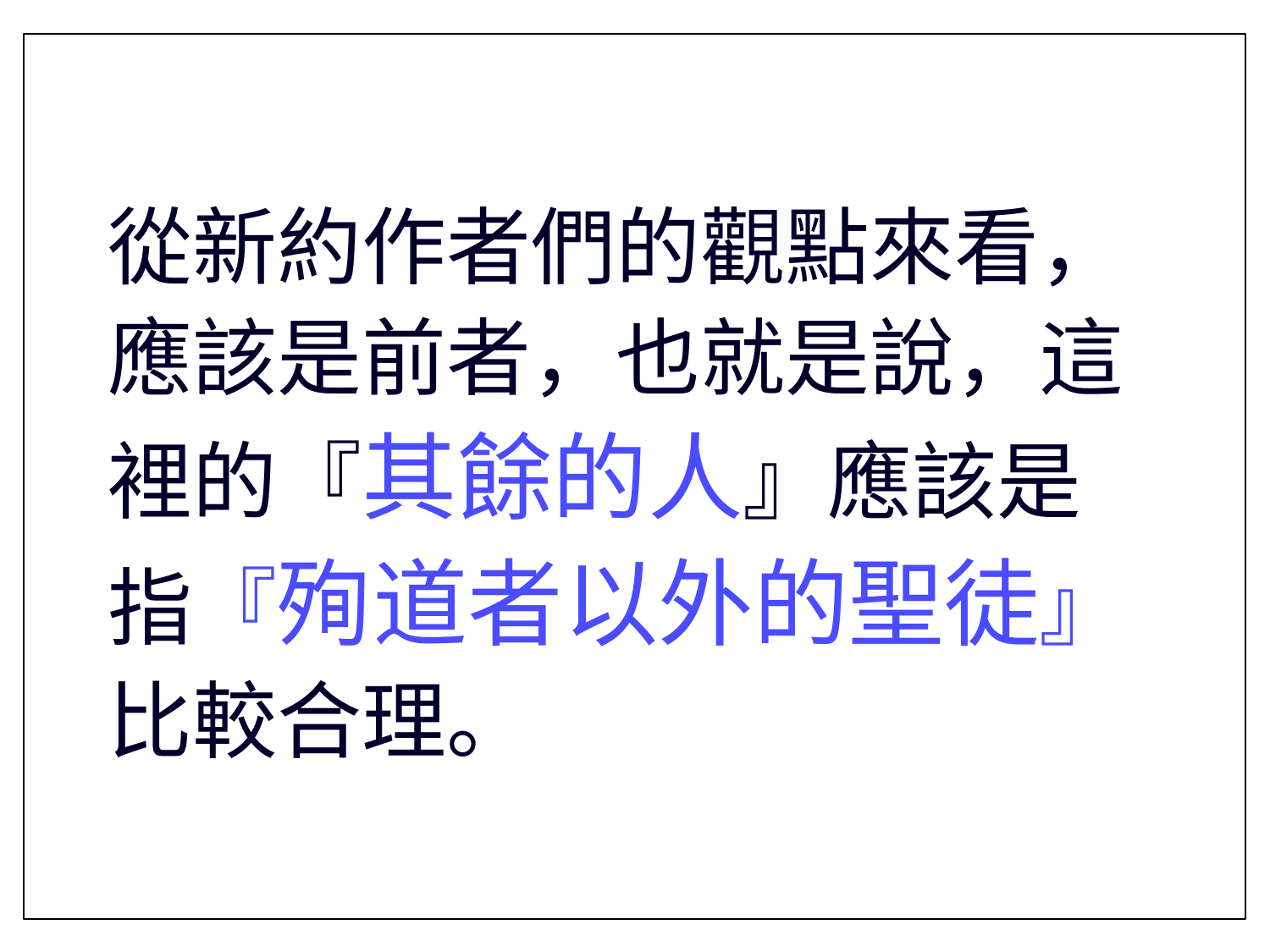

從新約作者們的觀點來看，應該是前者，也就是說，這裡的『其餘的人』應該是指『殉道者以外的聖徒』比較合理。